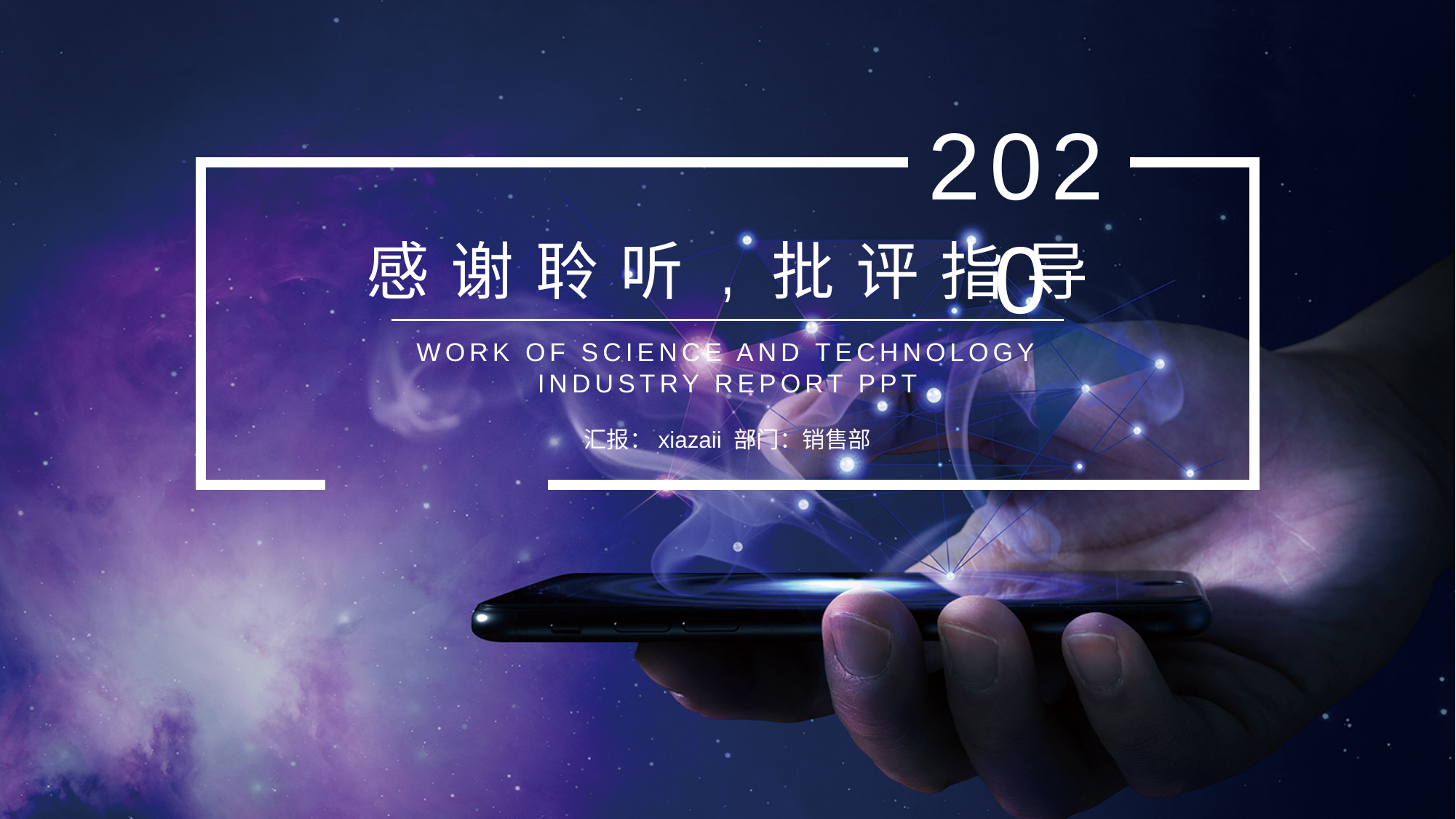

2020

感谢聆听,批评指导
WORK OF SCIENCE AND TECHNOLOGY INDUSTRY REPORT PPT
汇报：xiazaii 部门：销售部